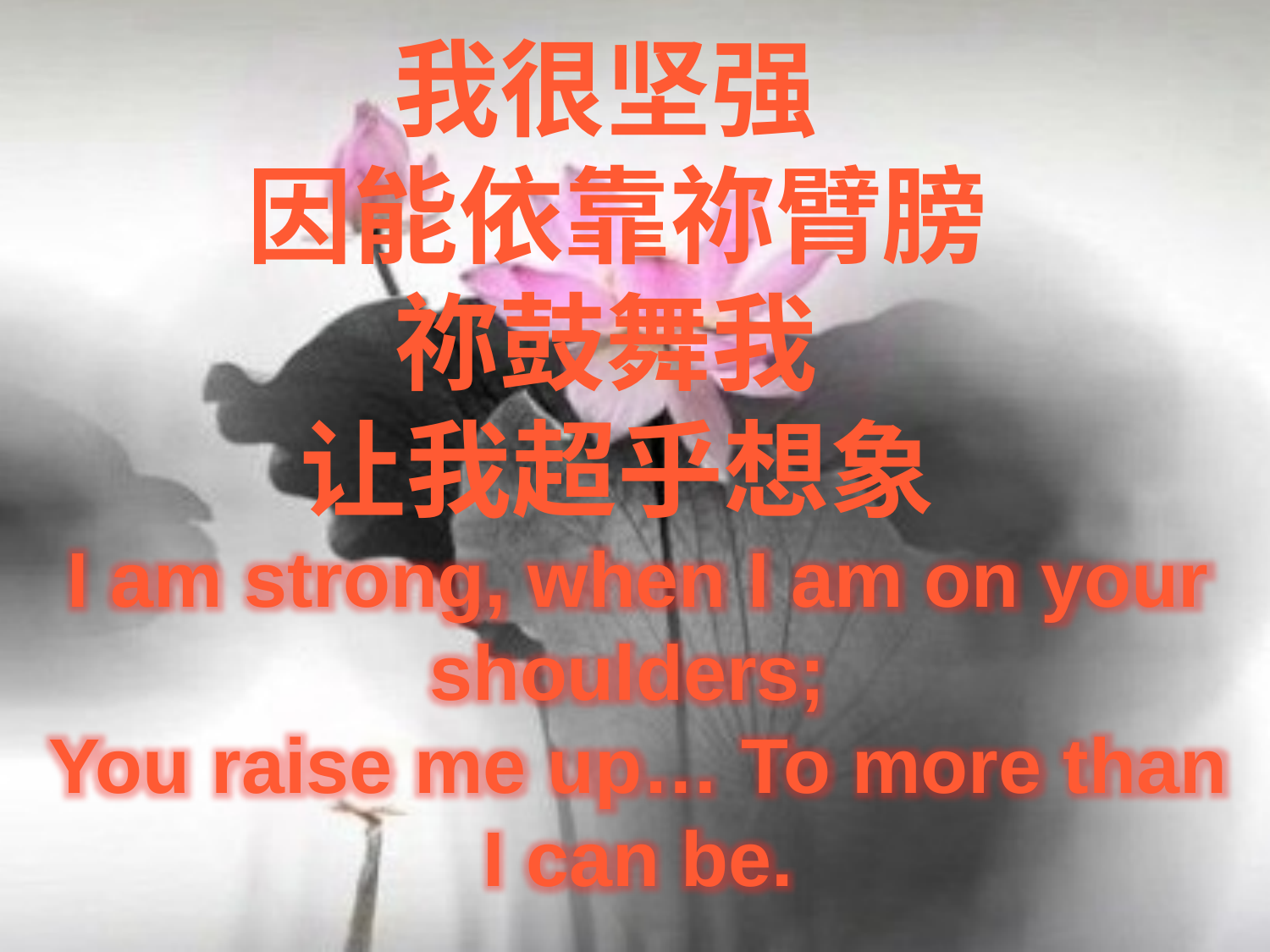

# 我很坚强 因能依靠祢臂膀 祢鼓舞我 让我超乎想象
I am strong, when I am on your shoulders;
You raise me up… To more than I can be.